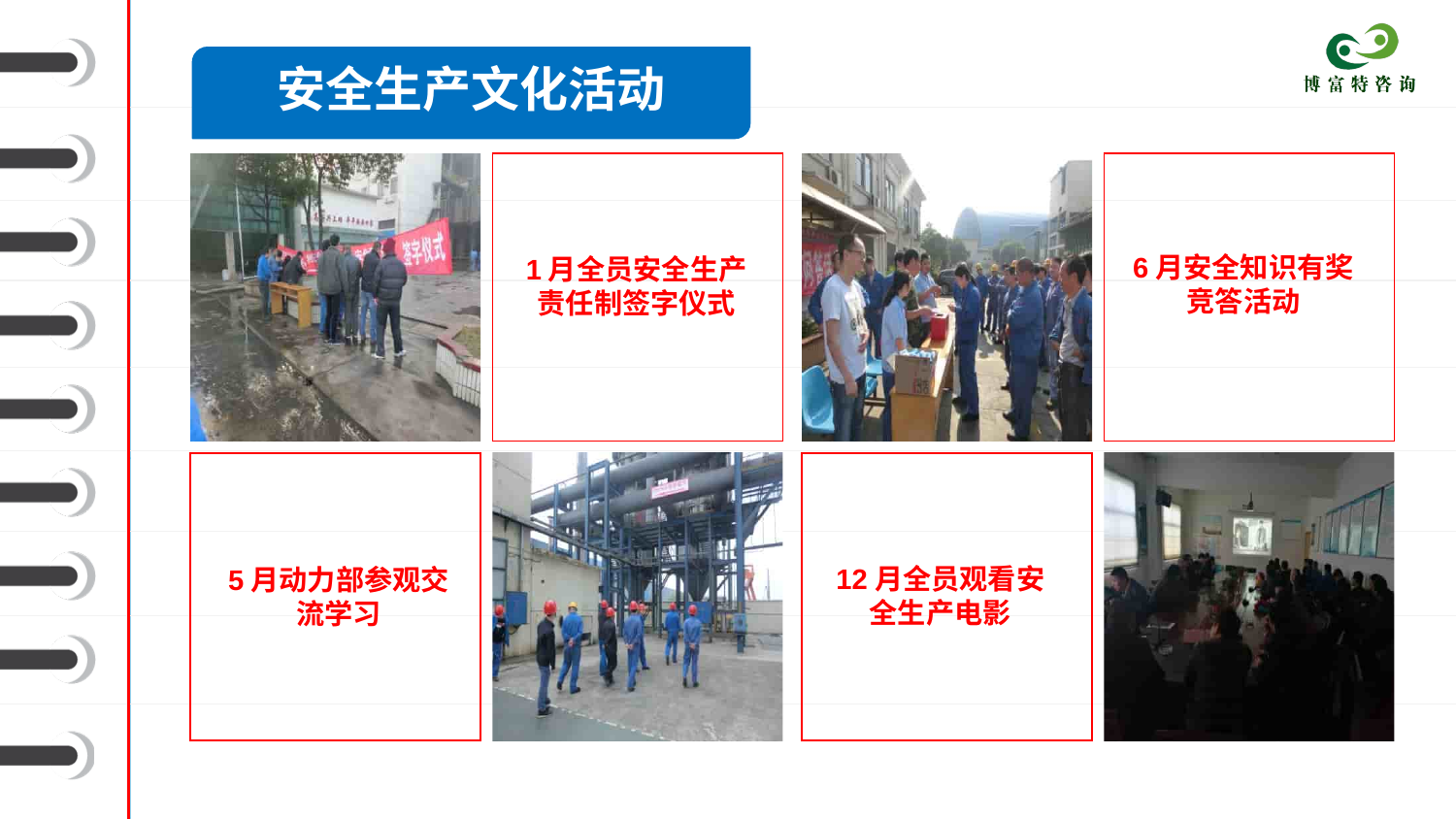

安全生产文化活动

6月安全知识有奖竞答活动
1月全员安全生产责任制签字仪式

12月全员观看安全生产电影
5月动力部参观交流学习